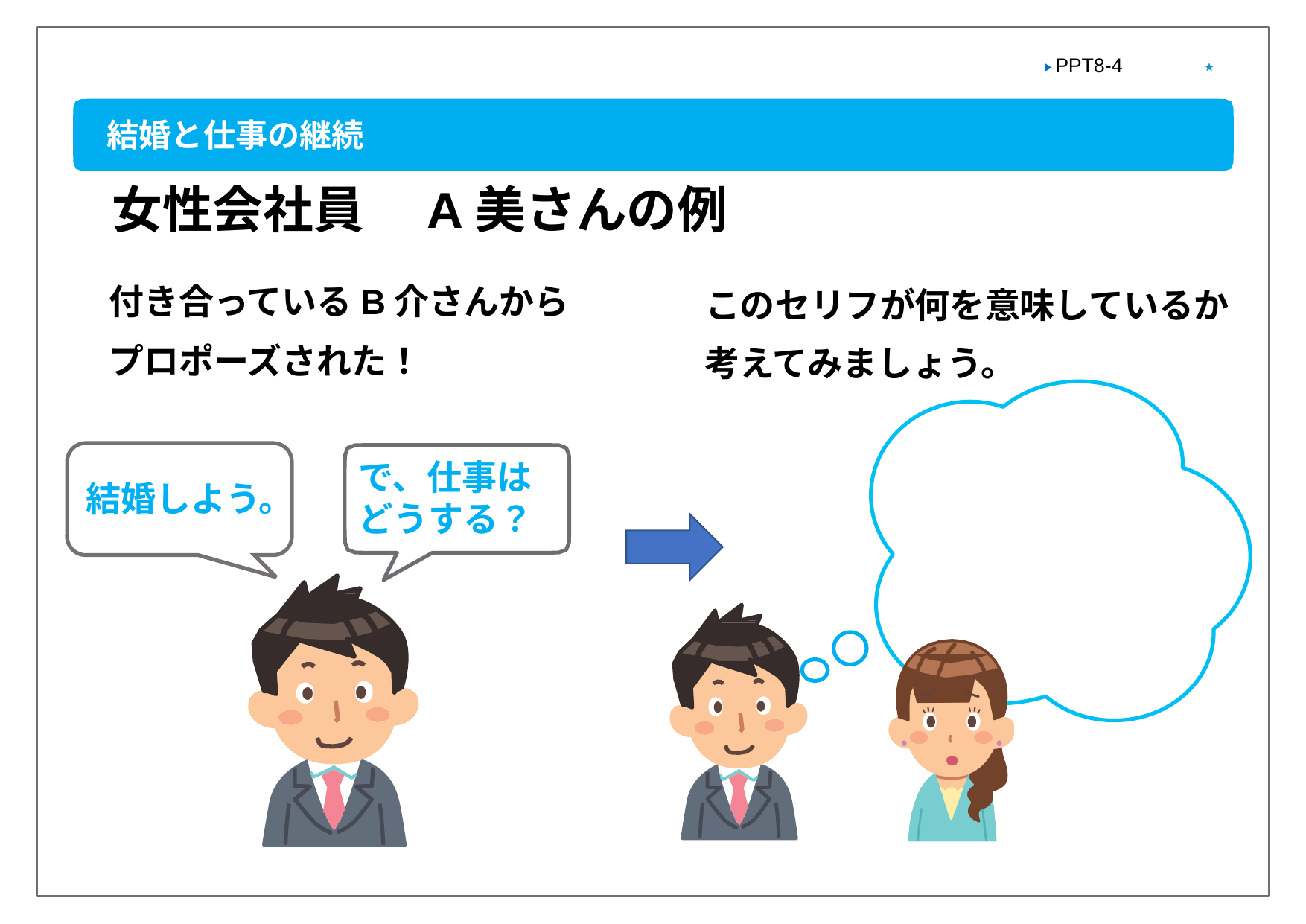

★
▶ PPT8-4

結婚と仕事の継続
女性会社員　A美さんの例
付き合っているB介さんから
プロポーズされた！
 このセリフが何を意味しているか考えてみましょう。

で、仕事はどうする？
結婚しよう。